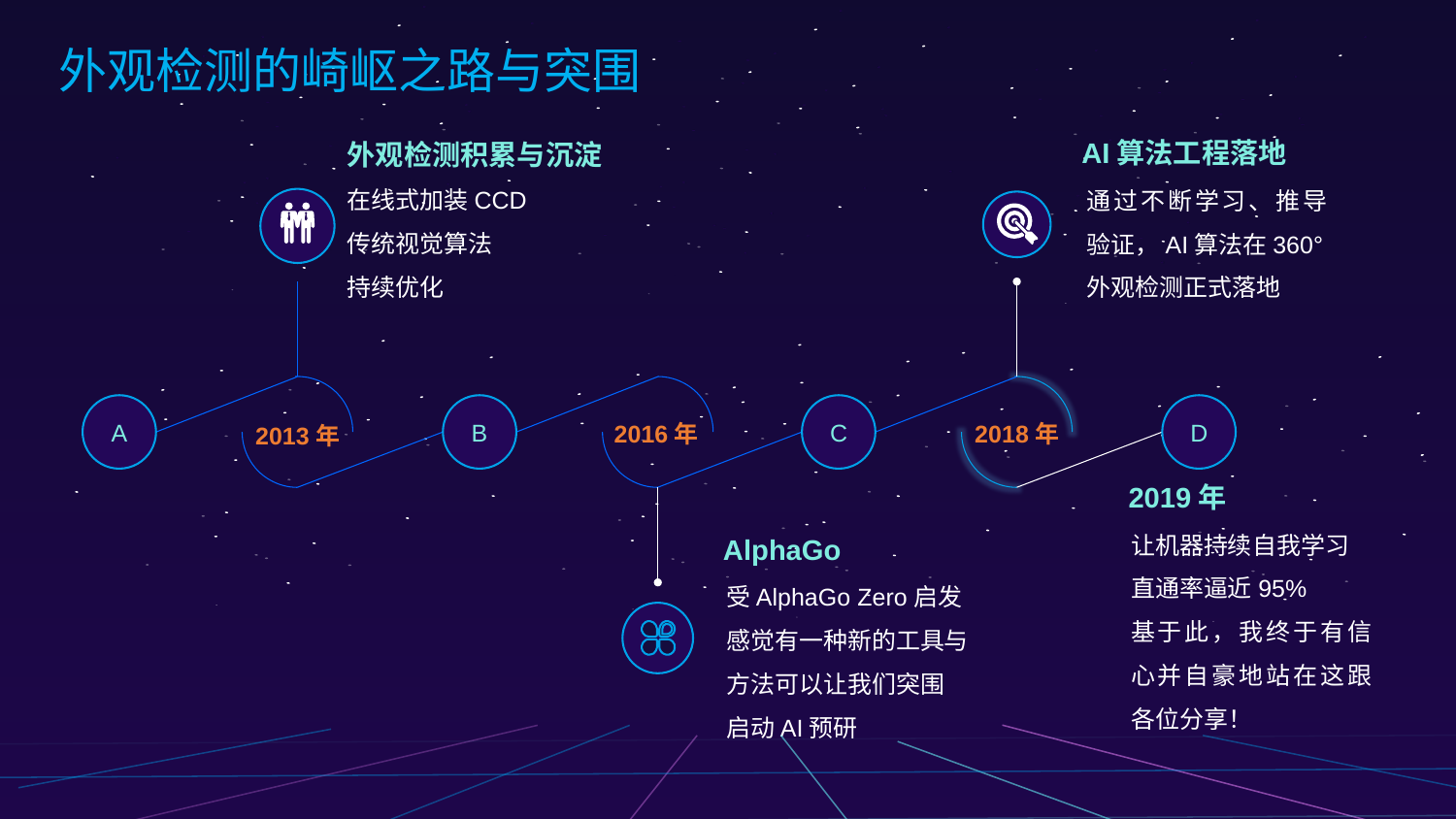

外观检测的崎岖之路与突围
AI算法工程落地
通过不断学习、推导验证，AI算法在360°外观检测正式落地
外观检测积累与沉淀
在线式加装CCD
传统视觉算法
持续优化

A
B
C
D
2016年
2018年
2013年
2019年
让机器持续自我学习
直通率逼近95%
基于此，我终于有信心并自豪地站在这跟各位分享！
AlphaGo
受AlphaGo Zero启发
感觉有一种新的工具与方法可以让我们突围
启动AI预研